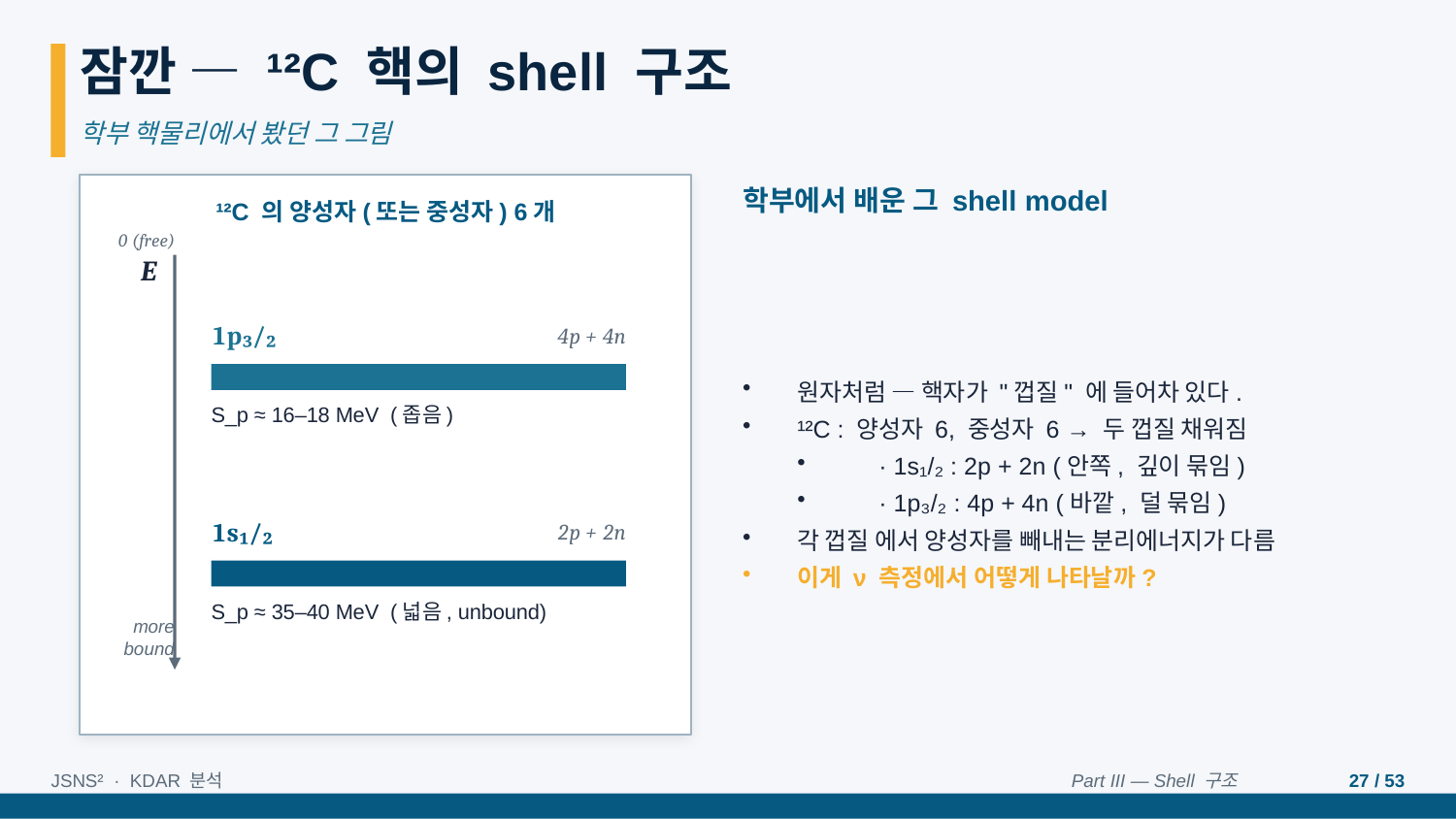

잠깐 — ¹²C 핵의 shell 구조

학부 핵물리에서 봤던 그 그림

학부에서 배운 그 shell model
¹²C 의 양성자(또는 중성자) 6개
0 (free)
원자처럼 — 핵자가 "껍질" 에 들어차 있다.
¹²C : 양성자 6, 중성자 6 → 두 껍질 채워짐
    · 1s₁/₂ : 2p + 2n (안쪽, 깊이 묶임)
    · 1p₃/₂ : 4p + 4n (바깥, 덜 묶임)
각 껍질 에서 양성자를 빼내는 분리에너지가 다름
이게 ν 측정에서 어떻게 나타날까?
E

1p₃/₂
4p + 4n

S_p ≈ 16–18 MeV  (좁음)
1s₁/₂
2p + 2n

S_p ≈ 35–40 MeV  (넓음, unbound)
more
bound
JSNS²  ·  KDAR 분석
Part III — Shell 구조
27 / 53